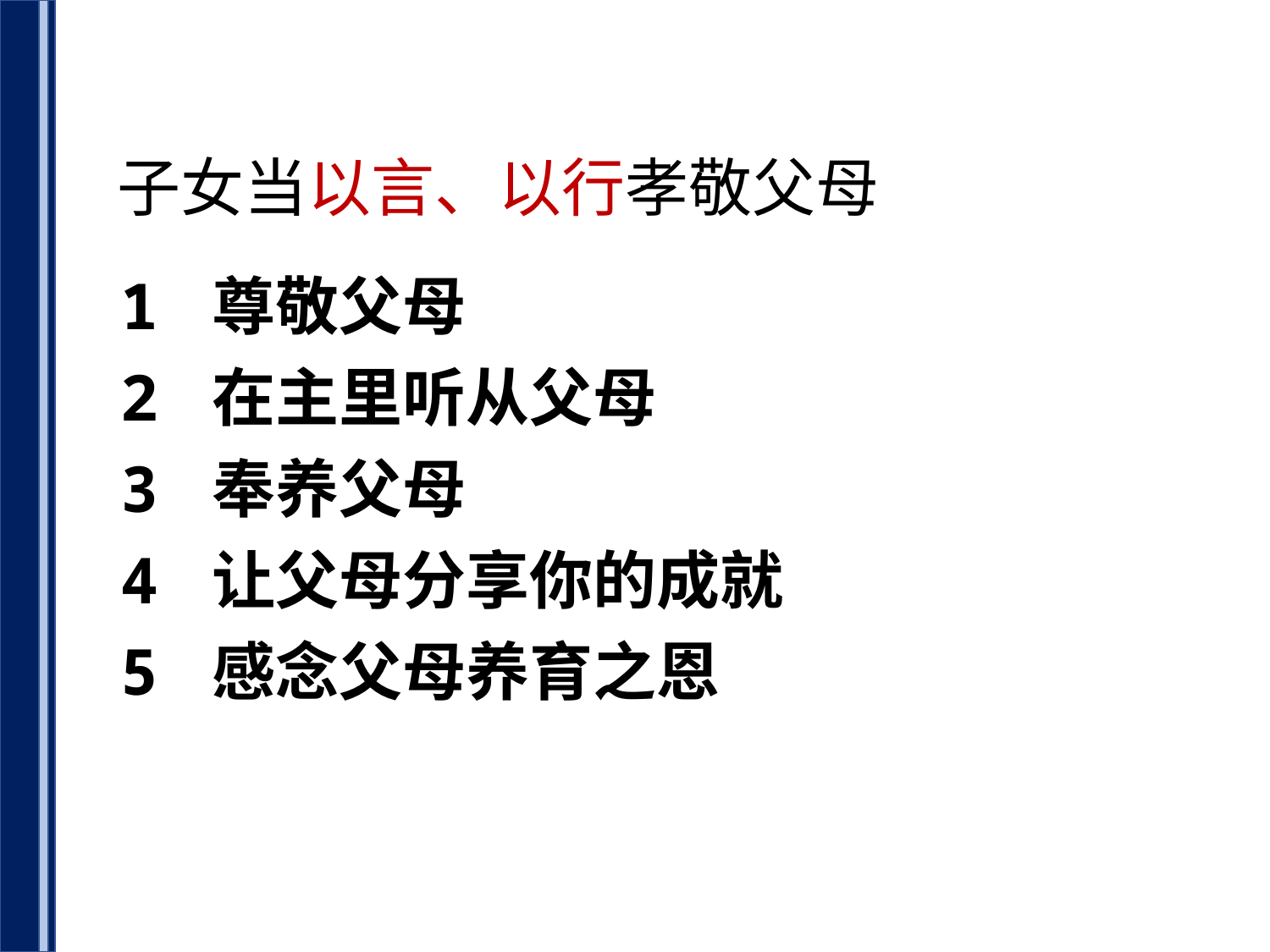

子女当以言、以行孝敬父母
1 尊敬父母
2 在主里听从父母
3 奉养父母
4 让父母分享你的成就
5 感念父母养育之恩